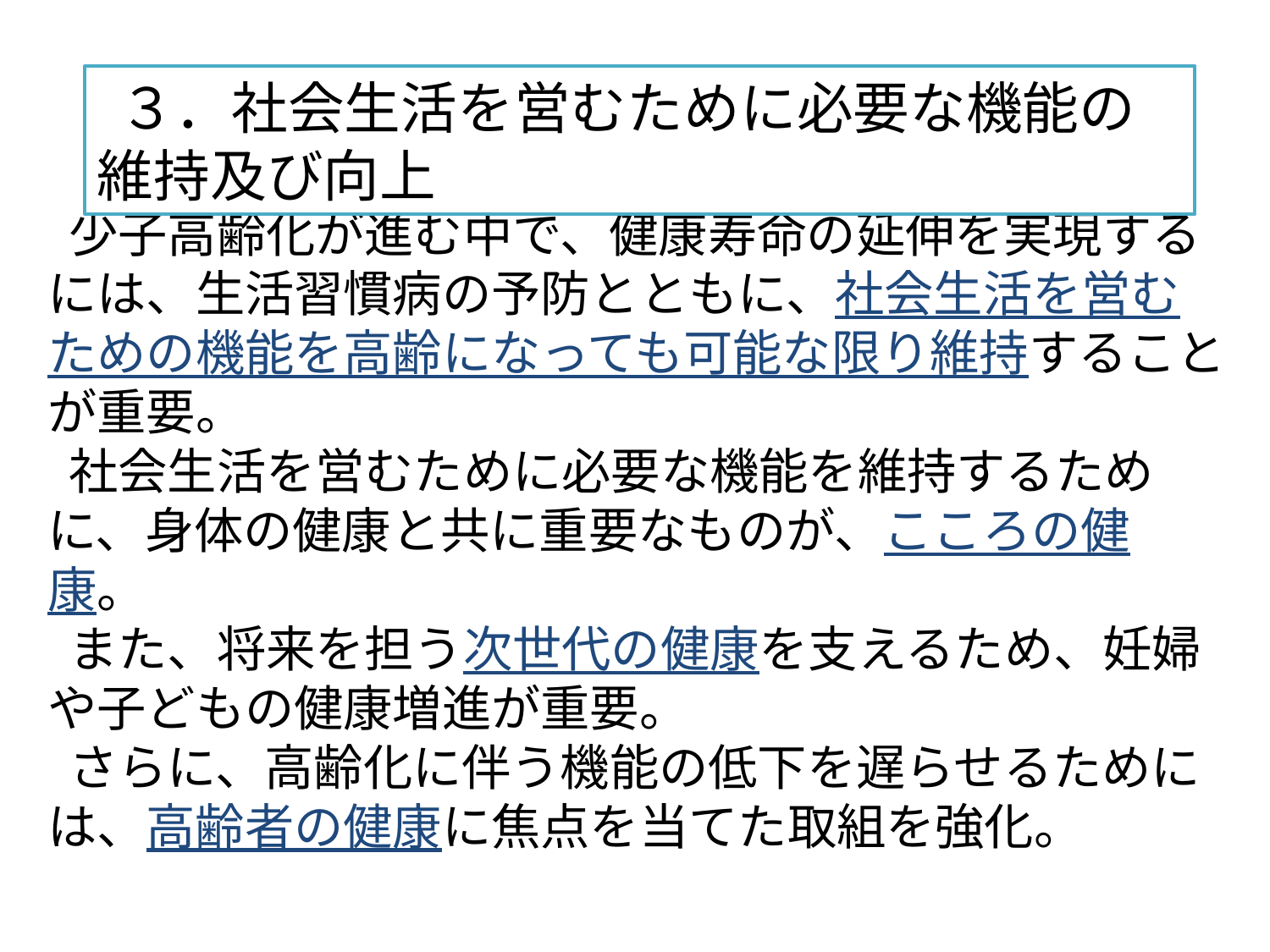

３．社会生活を営むために必要な機能の維持及び向上
少子高齢化が進む中で、健康寿命の延伸を実現するには、生活習慣病の予防とともに、社会生活を営むための機能を高齢になっても可能な限り維持することが重要。
社会生活を営むために必要な機能を維持するために、身体の健康と共に重要なものが、こころの健康。
また、将来を担う次世代の健康を支えるため、妊婦や子どもの健康増進が重要。
さらに、高齢化に伴う機能の低下を遅らせるためには、高齢者の健康に焦点を当てた取組を強化。